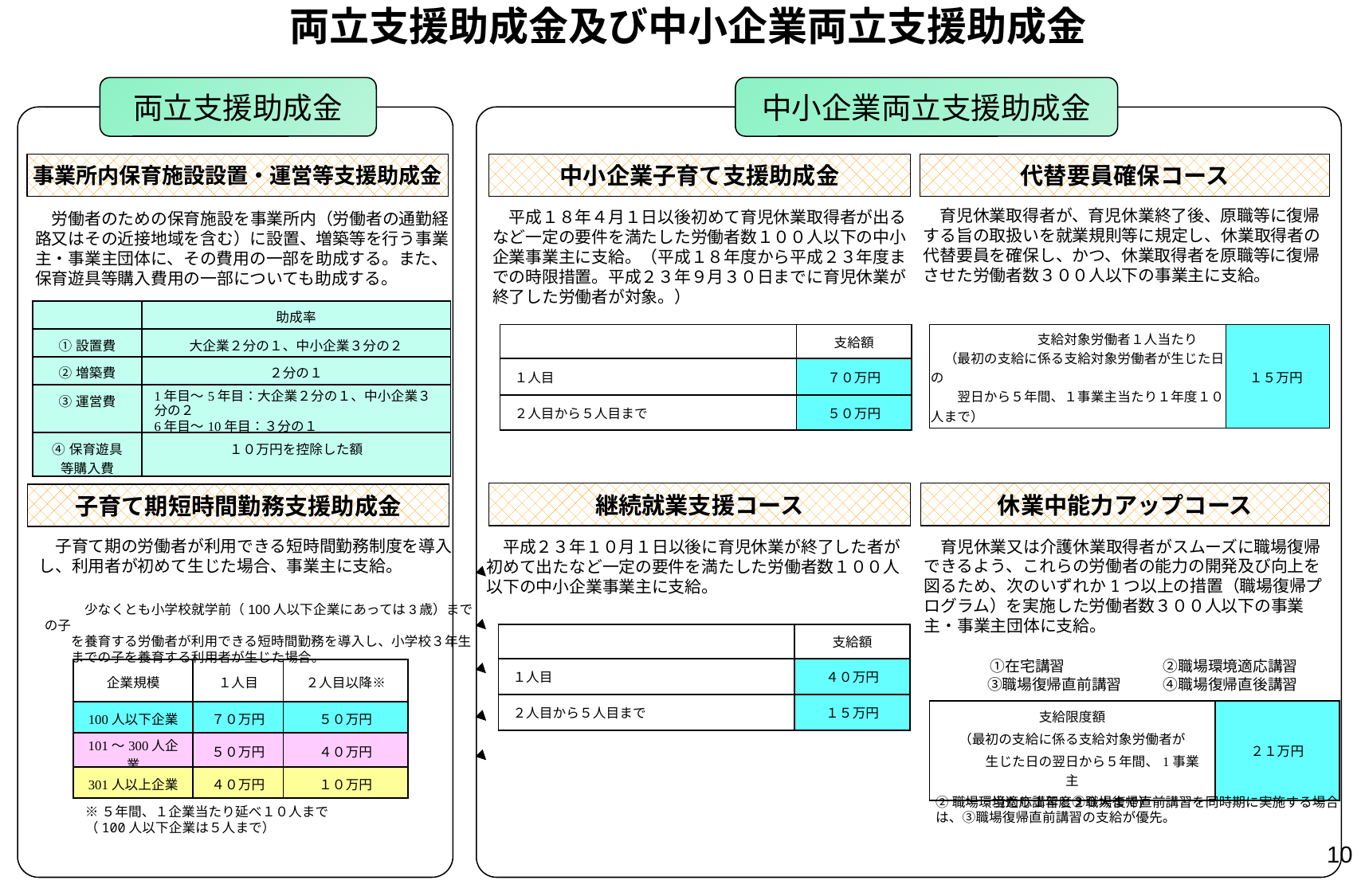

両立支援助成金及び中小企業両立支援助成金
両立支援助成金
中小企業両立支援助成金

事業所内保育施設設置・運営等支援助成金
中小企業子育て支援助成金
代替要員確保コース
　育児休業取得者が、育児休業終了後、原職等に復帰する旨の取扱いを就業規則等に規定し、休業取得者の代替要員を確保し、かつ、休業取得者を原職等に復帰させた労働者数３００人以下の事業主に支給。
　平成１８年４月１日以後初めて育児休業取得者が出るなど一定の要件を満たした労働者数１００人以下の中小企業事業主に支給。（平成１８年度から平成２３年度までの時限措置。平成２３年９月３０日までに育児休業が終了した労働者が対象。）
　労働者のための保育施設を事業所内（労働者の通勤経路又はその近接地域を含む）に設置、増築等を行う事業主・事業主団体に、その費用の一部を助成する。また、保育遊具等購入費用の一部についても助成する。

|  | 助成率 |
| --- | --- |
| ①設置費 | 大企業２分の１、中小企業３分の２ |
| ②増築費 | ２分の１ |
| ③運営費 | 1年目～5年目：大企業２分の１、中小企業３分の２ 6年目～10年目：３分の１ |
| ④保育遊具等購入費 | １０万円を控除した額 |

|  | 支給額 |
| --- | --- |
| １人目 | ７０万円 |
| ２人目から５人目まで | ５０万円 |
| 支給対象労働者１人当たり 　（最初の支給に係る支給対象労働者が生じた日の 　　翌日から５年間、１事業主当たり１年度１０人まで） | １５万円 |
| --- | --- |

継続就業支援コース
休業中能力アップコース
子育て期短時間勤務支援助成金
　子育て期の労働者が利用できる短時間勤務制度を導入し、利用者が初めて生じた場合、事業主に支給。
　平成２３年１０月１日以後に育児休業が終了した者が初めて出たなど一定の要件を満たした労働者数１００人以下の中小企業事業主に支給。
　育児休業又は介護休業取得者がスムーズに職場復帰できるよう、これらの労働者の能力の開発及び向上を図るため、次のいずれか1つ以上の措置（職場復帰プログラム）を実施した労働者数３００人以下の事業主・事業主団体に支給。

　　　　①在宅講習	②職場環境適応講習
　　　　 ③職場復帰直前講習	④職場復帰直後講習

　　　少なくとも小学校就学前（100人以下企業にあっては3歳）までの子
　　を養育する労働者が利用できる短時間勤務を導入し、小学校３年生
　　までの子を養育する利用者が生じた場合。
|  | 支給額 |
| --- | --- |
| １人目 | ４０万円 |
| ２人目から５人目まで | １５万円 |

| 企業規模 | １人目 | ２人目以降※ |
| --- | --- | --- |
| 100人以下企業 | ７０万円 | ５０万円 |
| 101～300人企業 | ５０万円 | ４０万円 |
| 301人以上企業 | ４０万円 | １０万円 |

| 支給限度額 （最初の支給に係る支給対象労働者が 　　　生じた日の翌日から５年間、1事業主 当たり１年度２０人まで） | ２１万円 |
| --- | --- |

②職場環境適応講習と③職場復帰直前講習を同時期に実施する場合は、③職場復帰直前講習の支給が優先。
※５年間、１企業当たり延べ１０人まで
（100人以下企業は５人まで）
10